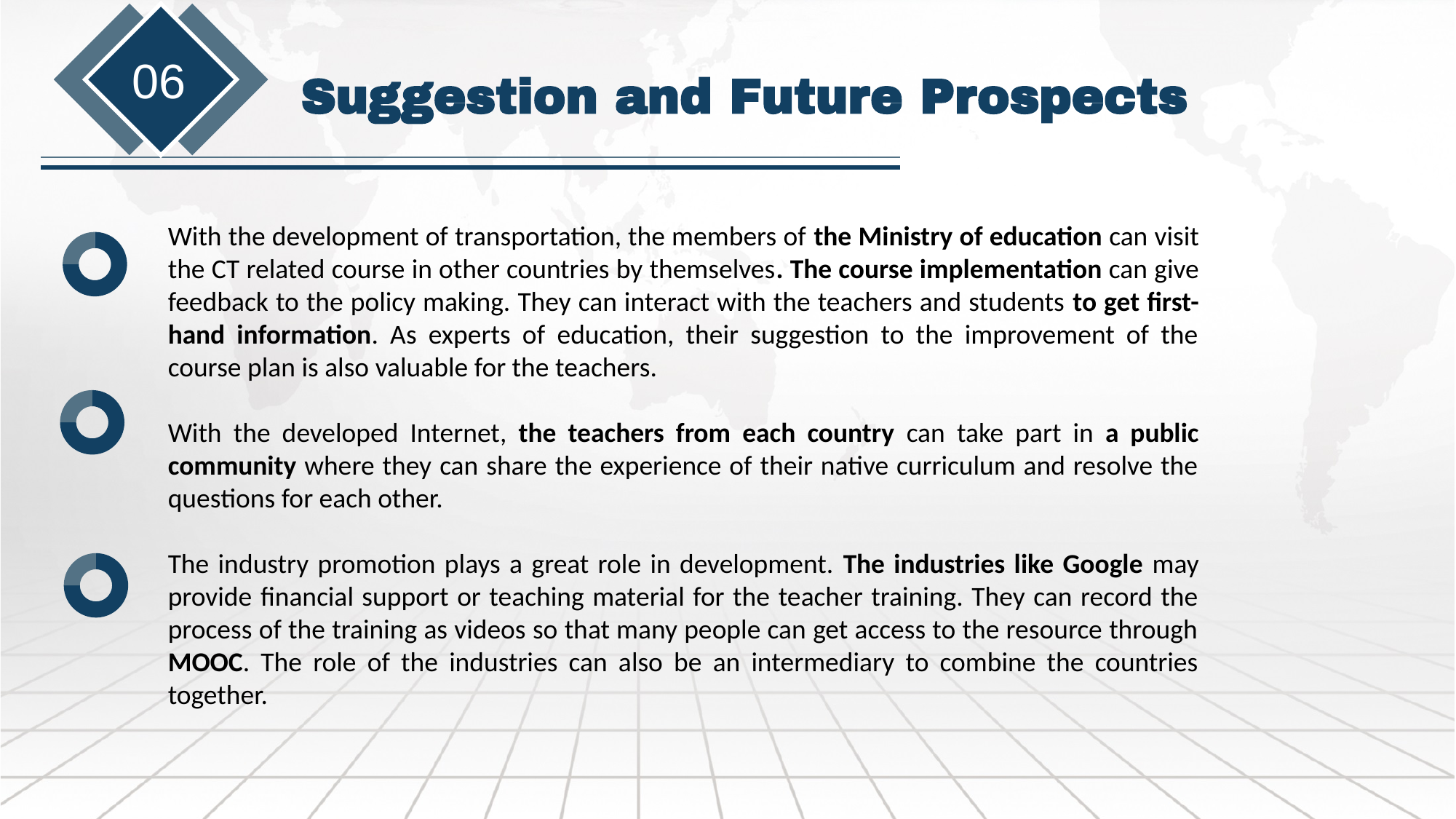

06
Suggestion and Future Prospects

### Chart

| Category | 百分比 |
|---|---|
|  | 75.0 |
|  | 25.0 |
With the development of transportation, the members of the Ministry of education can visit the CT related course in other countries by themselves. The course implementation can give feedback to the policy making. They can interact with the teachers and students to get first-hand information. As experts of education, their suggestion to the improvement of the course plan is also valuable for the teachers.

With the developed Internet, the teachers from each country can take part in a public community where they can share the experience of their native curriculum and resolve the questions for each other.

The industry promotion plays a great role in development. The industries like Google may provide financial support or teaching material for the teacher training. They can record the process of the training as videos so that many people can get access to the resource through MOOC. The role of the industries can also be an intermediary to combine the countries together.

### Chart

| Category |
|---|

### Chart

| Category | 百分比 |
|---|---|
|  | 75.0 |
|  | 25.0 |

### Chart

| Category | 百分比 |
|---|---|
|  | 75.0 |
|  | 25.0 |